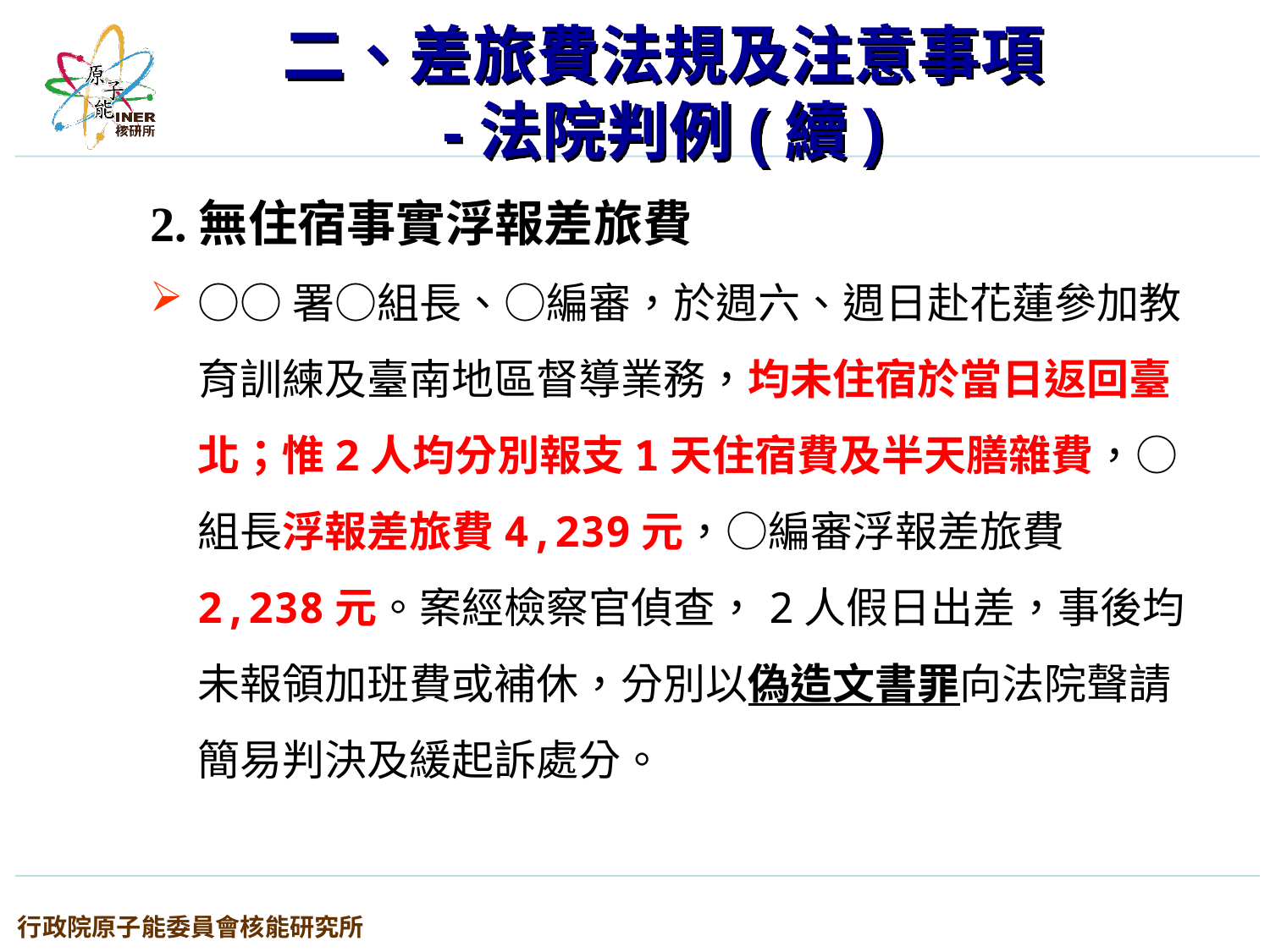

二、差旅費法規及注意事項
-法院判例(續)
2.無住宿事實浮報差旅費
○○署○組長、○編審，於週六、週日赴花蓮參加教育訓練及臺南地區督導業務，均未住宿於當日返回臺北；惟2人均分別報支1天住宿費及半天膳雜費，○組長浮報差旅費4,239元，○編審浮報差旅費2,238元。案經檢察官偵查，2人假日出差，事後均未報領加班費或補休，分別以偽造文書罪向法院聲請簡易判決及緩起訴處分。